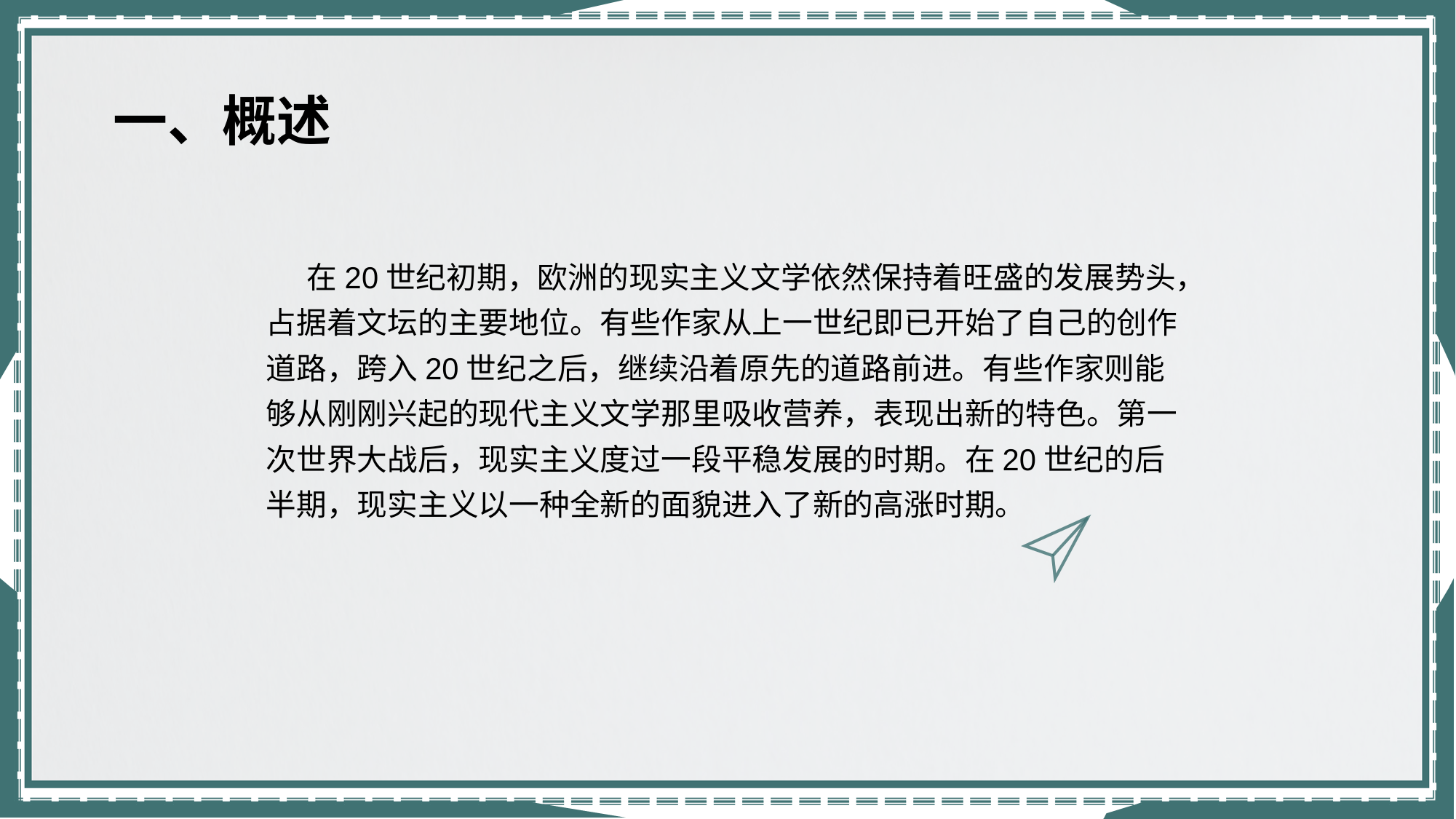

一、概述
     在20世纪初期，欧洲的现实主义文学依然保持着旺盛的发展势头，占据着文坛的主要地位。有些作家从上一世纪即已开始了自己的创作道路，跨入20世纪之后，继续沿着原先的道路前进。有些作家则能够从刚刚兴起的现代主义文学那里吸收营养，表现出新的特色。第一次世界大战后，现实主义度过一段平稳发展的时期。在20世纪的后半期，现实主义以一种全新的面貌进入了新的高涨时期。